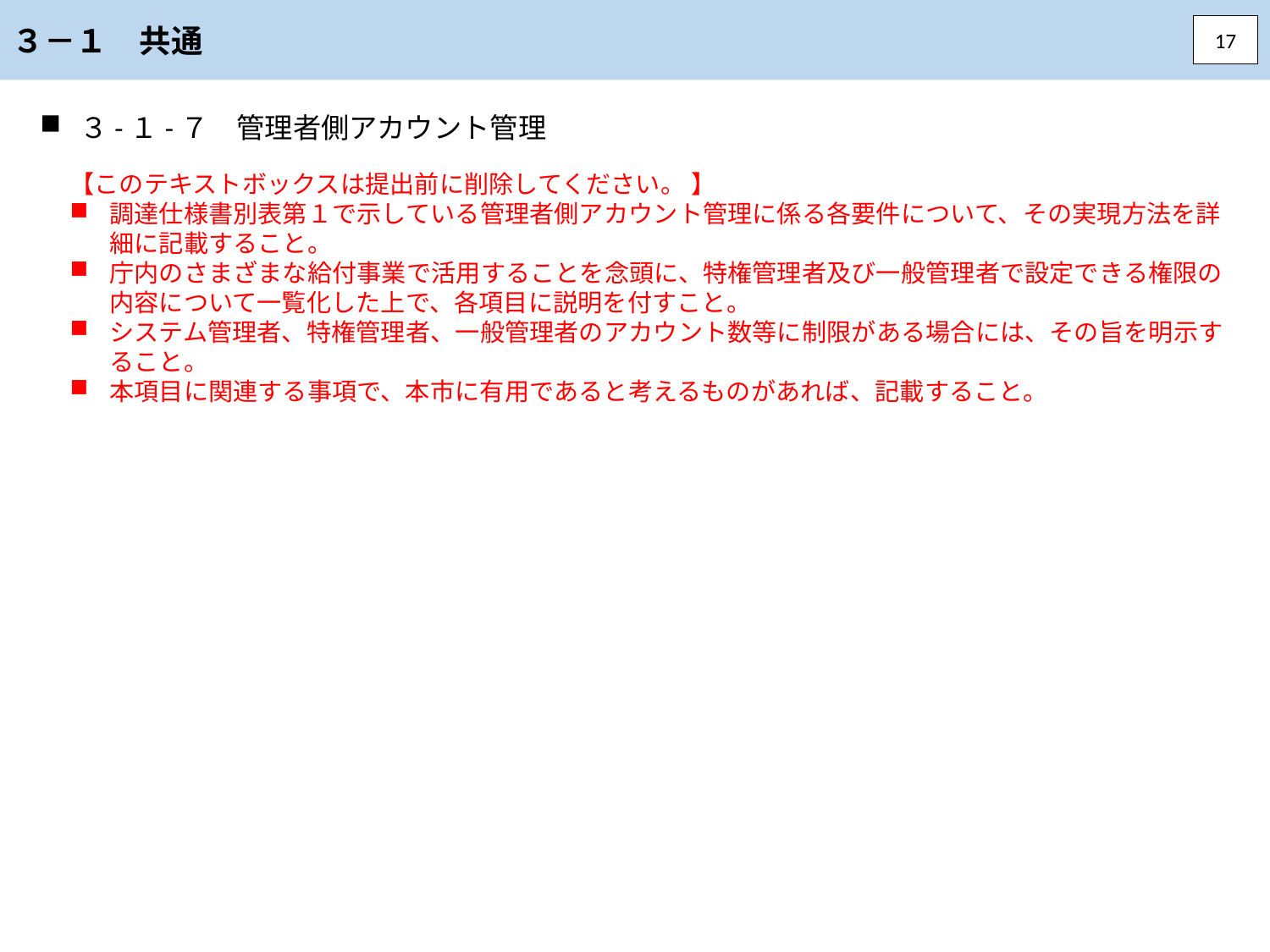

３－１　共通
17
３-１-７　管理者側アカウント管理
【このテキストボックスは提出前に削除してください。 】
調達仕様書別表第１で示している管理者側アカウント管理に係る各要件について、その実現方法を詳細に記載すること。
庁内のさまざまな給付事業で活用することを念頭に、特権管理者及び一般管理者で設定できる権限の内容について一覧化した上で、各項目に説明を付すこと。
システム管理者、特権管理者、一般管理者のアカウント数等に制限がある場合には、その旨を明示すること。
本項目に関連する事項で、本市に有用であると考えるものがあれば、記載すること。